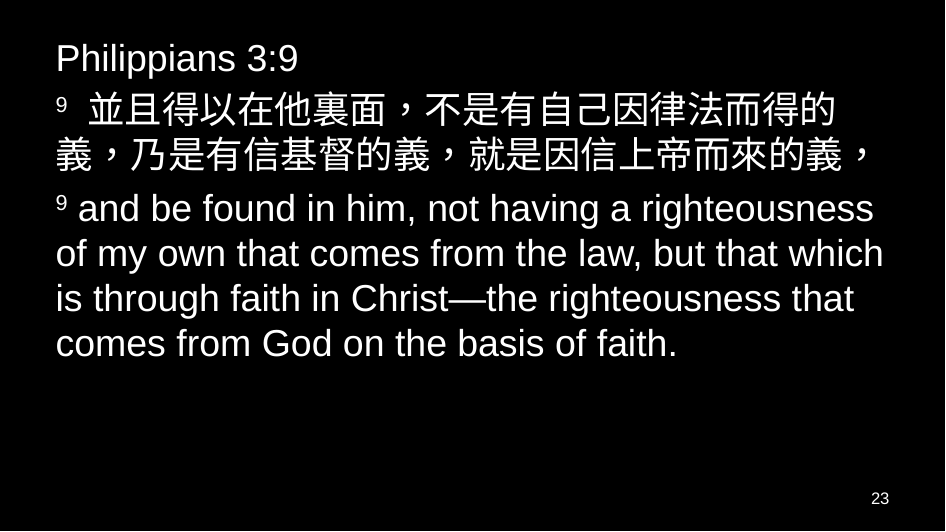

Philippians 3:9
9 並且得以在他裏面，不是有自己因律法而得的義，乃是有信基督的義，就是因信上帝而來的義，
9 and be found in him, not having a righteousness of my own that comes from the law, but that which is through faith in Christ—the righteousness that comes from God on the basis of faith.

23